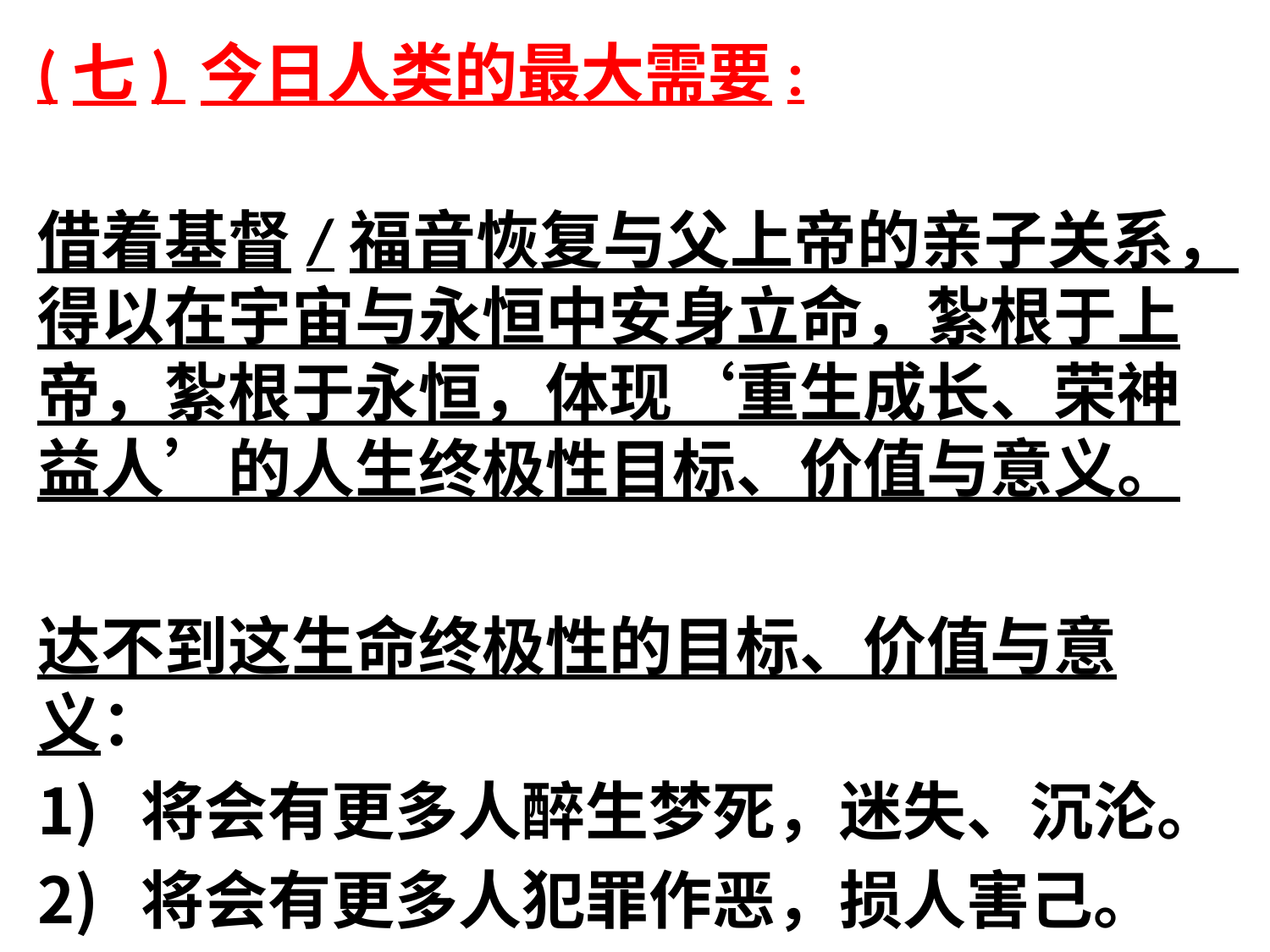

(七) 今日人类的最大需要:

借着基督/福音恢复与父上帝的亲子关系，得以在宇宙与永恒中安身立命，紮根于上帝，紮根于永恒，体现‘重生成长、荣神益人’的人生终极性目标、价值与意义。

达不到这生命终极性的目标、价值与意义：
将会有更多人醉生梦死，迷失、沉沦。
将会有更多人犯罪作恶，损人害己。